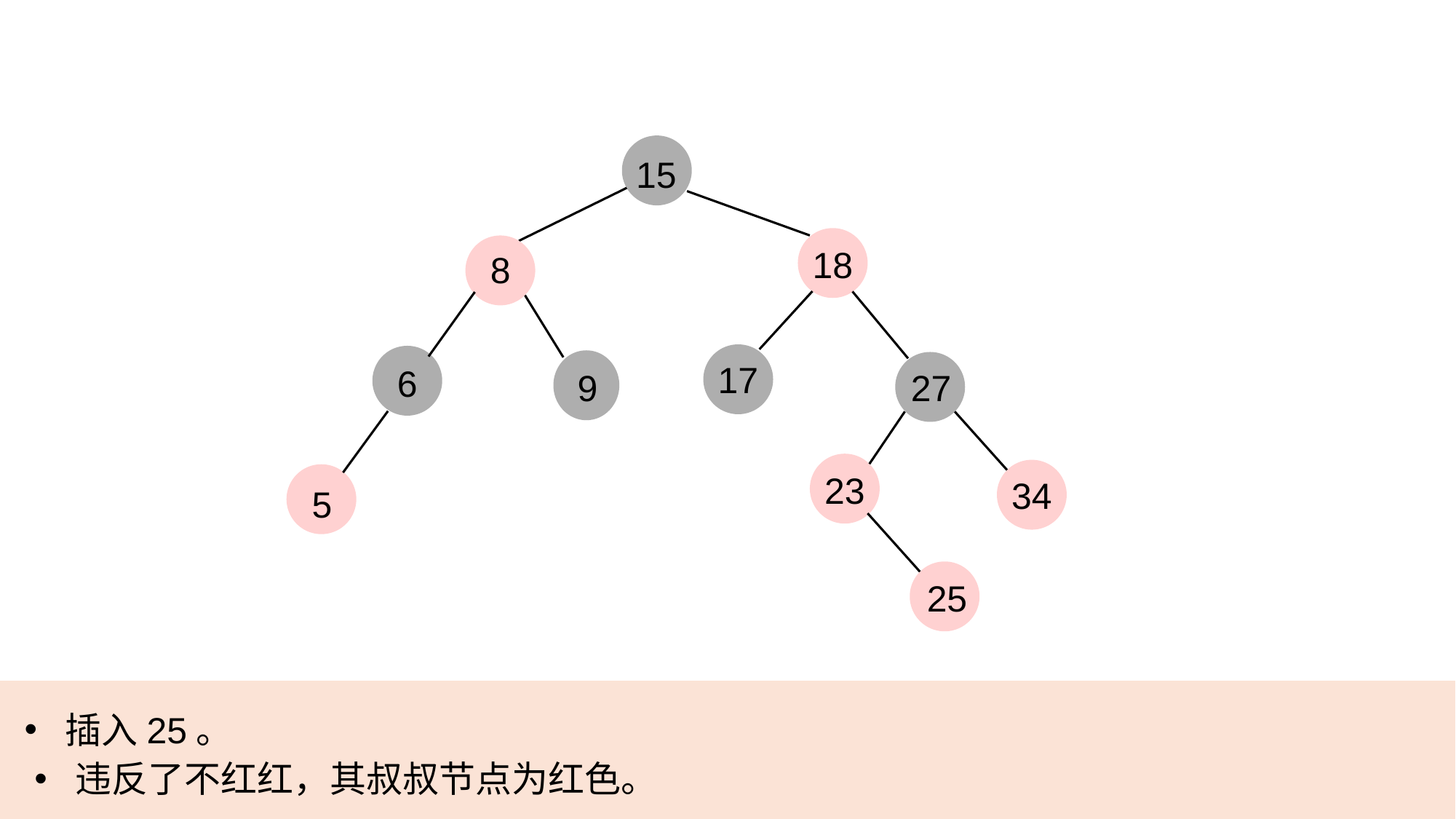

15

18
8

17

6
27
9

23

34
5

25

插入25。
违反了不红红，其叔叔节点为红色。